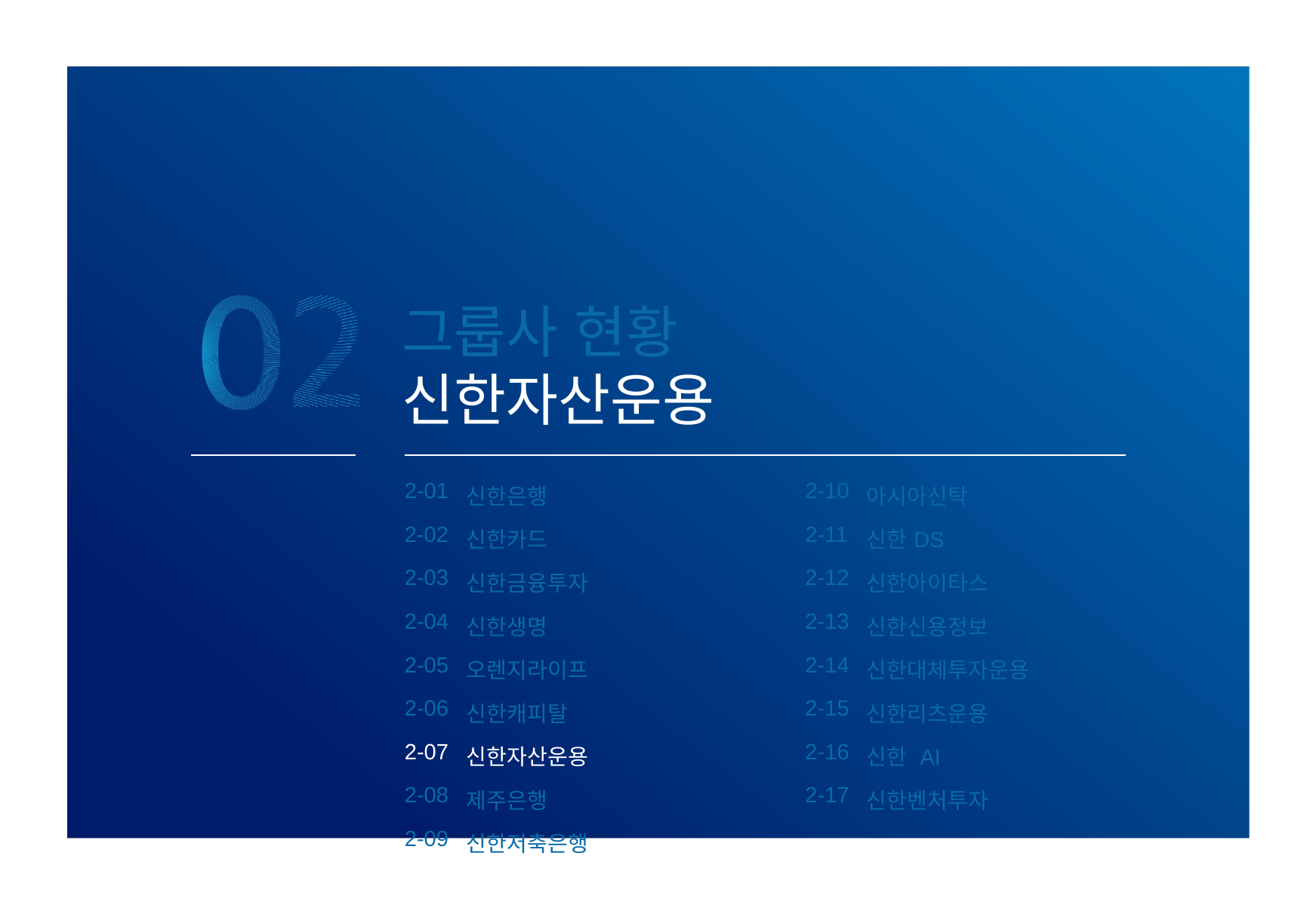

그룹사 현황
신한자산운용
| 2-01 | 신한은행 |
| --- | --- |
| 2-02 | 신한카드 |
| 2-03 | 신한금융투자 |
| 2-04 | 신한생명 |
| 2-05 | 오렌지라이프 |
| 2-06 | 신한캐피탈 |
| 2-07 | 신한자산운용 |
| 2-08 | 제주은행 |
| 2-09 | 신한저축은행 |
| 2-10 | 아시아신탁 |
| --- | --- |
| 2-11 | 신한DS |
| 2-12 | 신한아이타스 |
| 2-13 | 신한신용정보 |
| 2-14 | 신한대체투자운용 |
| 2-15 | 신한리츠운용 |
| 2-16 | 신한 AI |
| 2-17 | 신한벤처투자 |